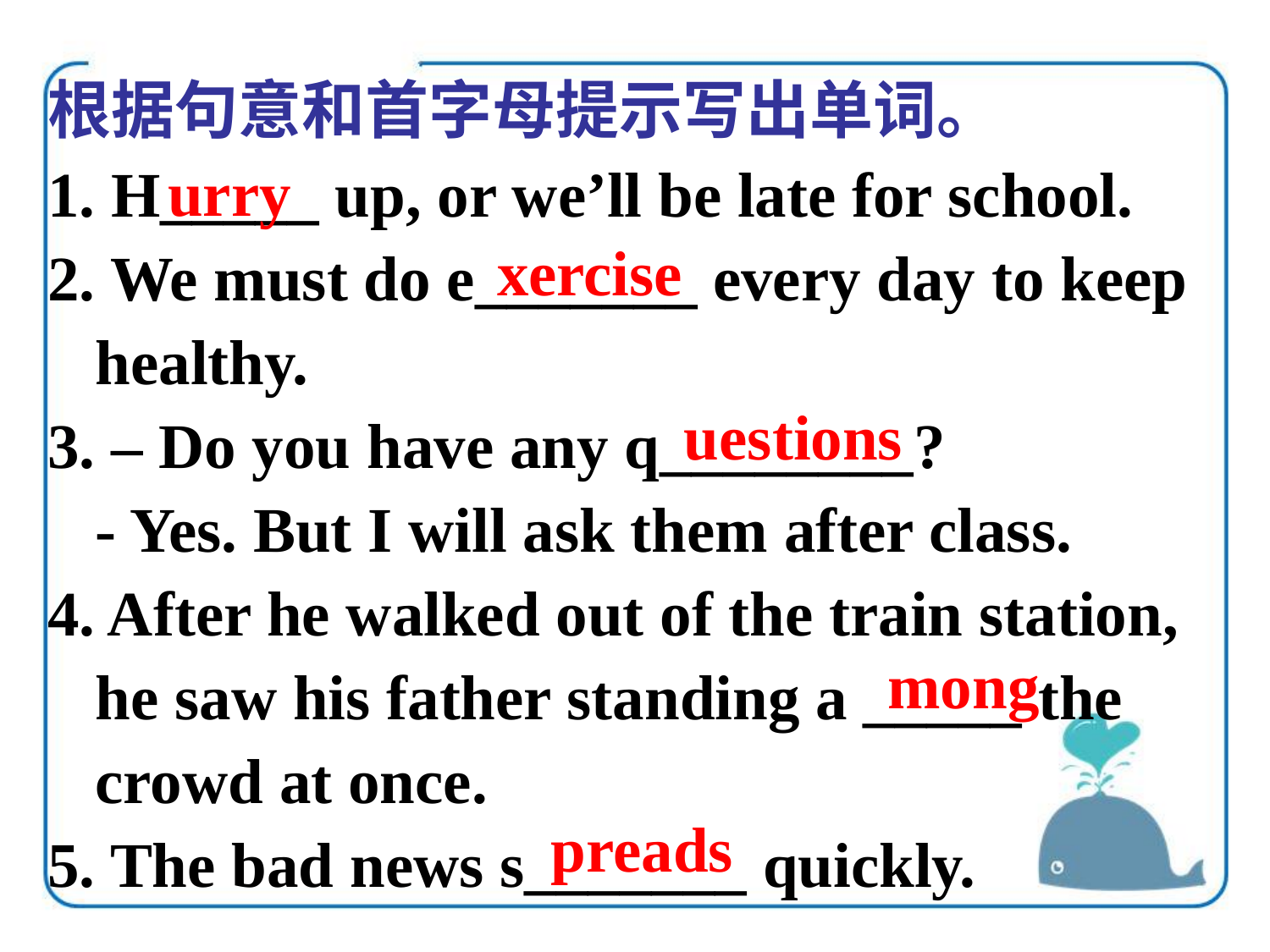

根据句意和首字母提示写出单词。
1. H_____ up, or we’ll be late for school.
2. We must do e_______ every day to keep healthy.
3. – Do you have any q________?
   - Yes. But I will ask them after class.
4. After he walked out of the train station, he saw his father standing a _____ the crowd at once.
5. The bad news s_______ quickly.
urry
xercise
uestions
mong
preads